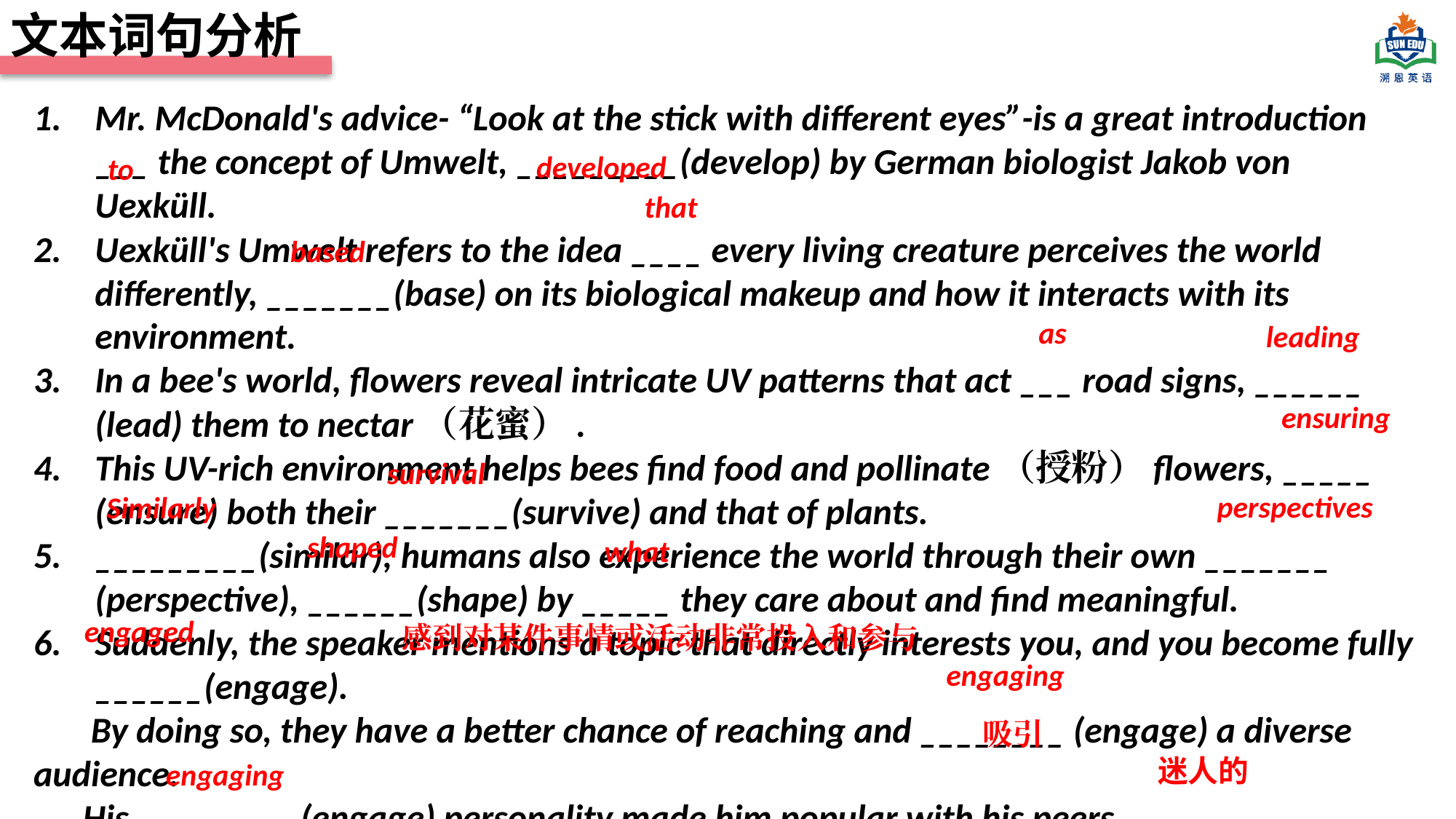

文本词句分析

Mr. McDonald's advice- “Look at the stick with different eyes”-is a great introduction ___ the concept of Umwelt, _________(develop) by German biologist Jakob von Uexküll.
Uexküll's Umwelt refers to the idea ____ every living creature perceives the world differently, _______(base) on its biological makeup and how it interacts with its environment.
In a bee's world, flowers reveal intricate UV patterns that act ___ road signs, ______ (lead) them to nectar（花蜜）.
This UV-rich environment helps bees find food and pollinate（授粉）flowers, _____ (ensure) both their _______(survive) and that of plants.
_________(similar), humans also experience the world through their own _______ (perspective), ______(shape) by _____ they care about and find meaningful.
Suddenly, the speaker mentions a topic that directly interests you, and you become fully ______(engage).
       By doing so, they have a better chance of reaching and ________ (engage) a diverse audience.
      His _________(engage) personality made him popular with his peers.
developed
to
that
based
as
leading
ensuring
survival
perspectives
Similarly
shaped
what
engaged
感到对某件事情或活动非常投入和参与
engaging
吸引
迷人的
engaging